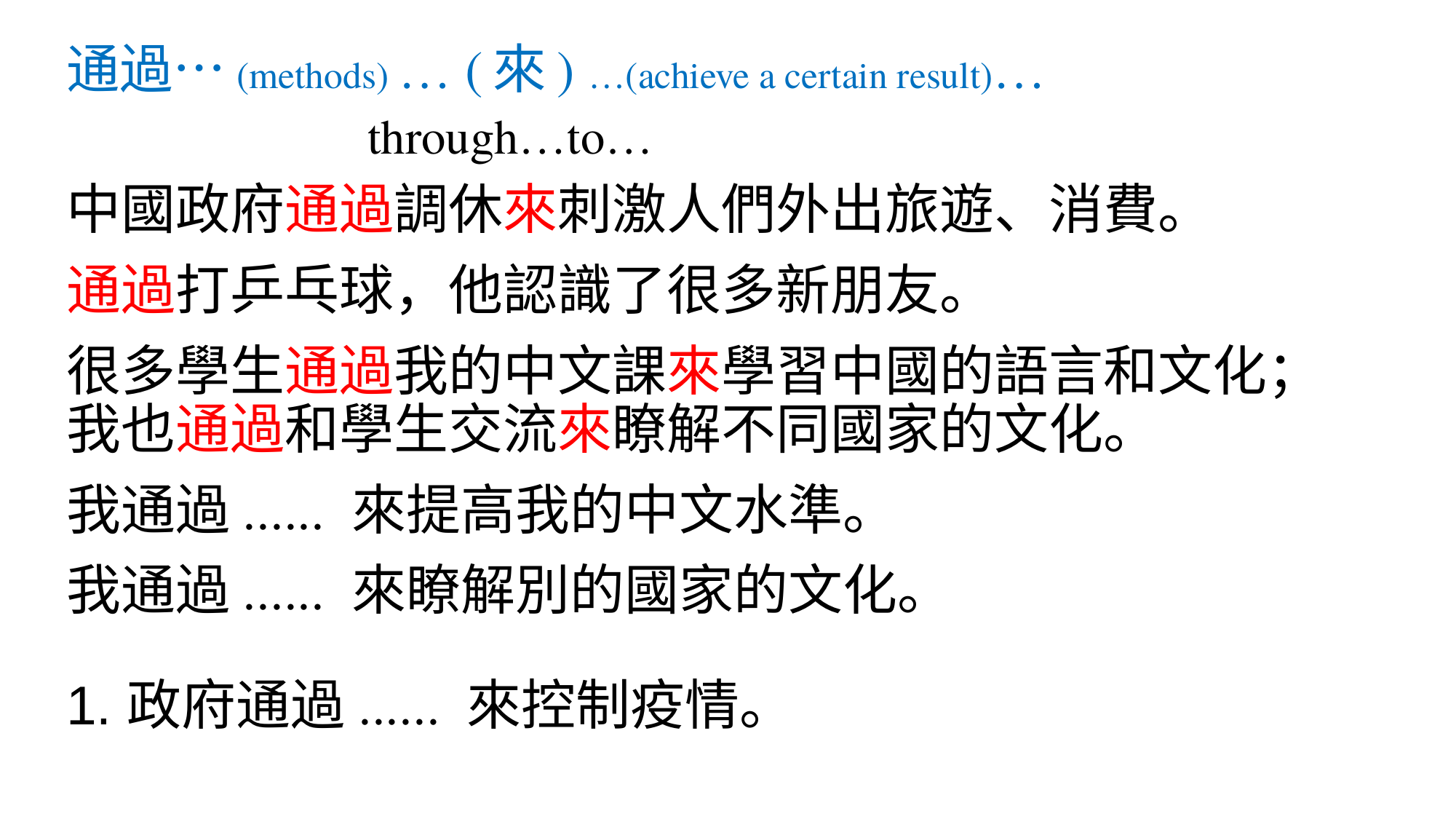

# 通過…(methods) … (來) …(achieve a certain result)…
through…to…
中國政府通過調休來刺激人們外出旅遊、消費。
通過打乒乓球，他認識了很多新朋友。
很多學生通過我的中文課來學習中國的語言和文化；我也通過和學生交流來瞭解不同國家的文化。
我通過...... 來提高我的中文水準。
我通過...... 來瞭解別的國家的文化。
政府通過...... 來控制疫情。